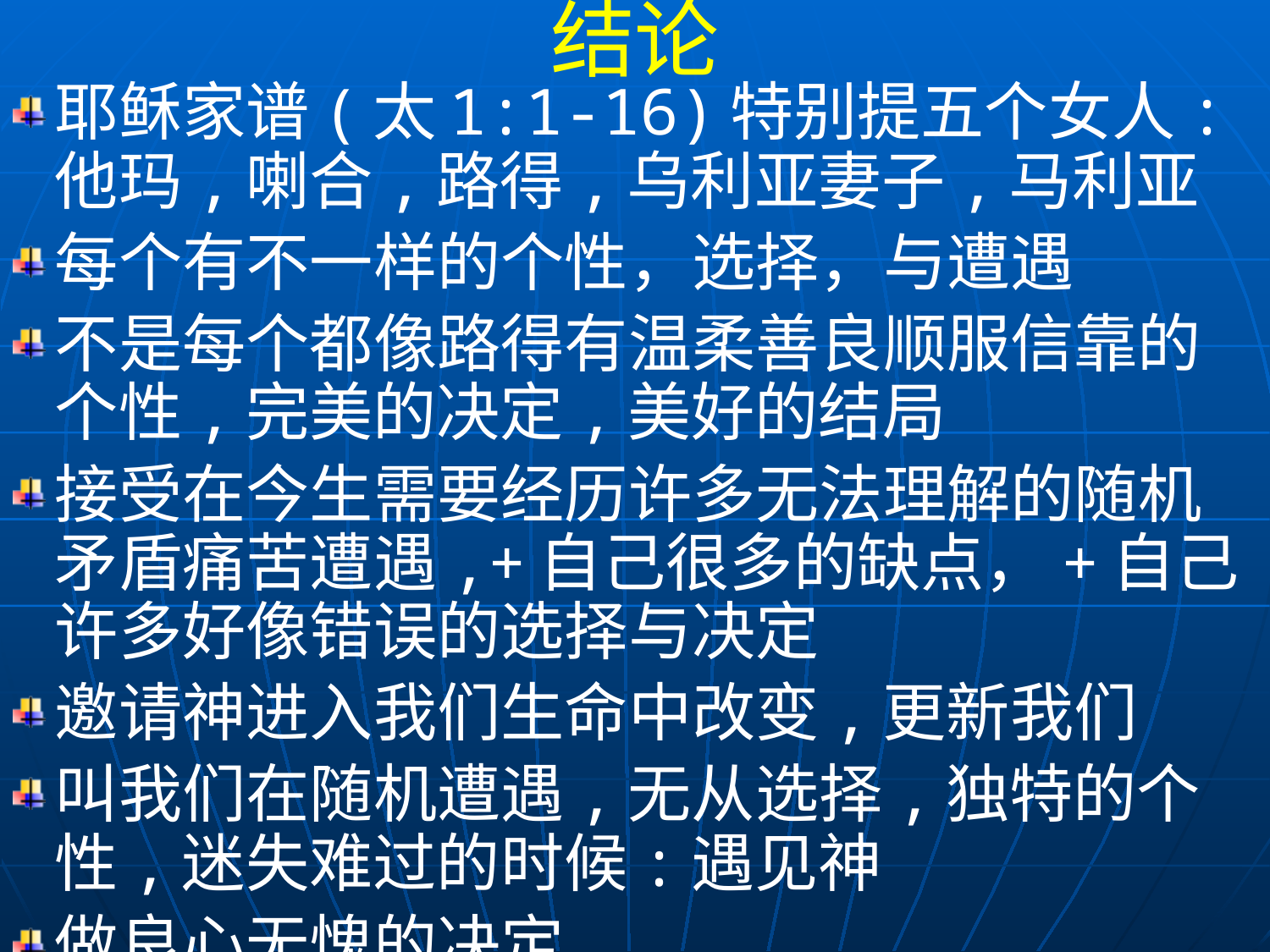

结论
耶稣家谱(太1:1-16)特别提五个女人:他玛,喇合,路得,乌利亚妻子,马利亚
每个有不一样的个性，选择，与遭遇
不是每个都像路得有温柔善良顺服信靠的个性,完美的决定,美好的结局
接受在今生需要经历许多无法理解的随机矛盾痛苦遭遇,+自己很多的缺点，+自己许多好像错误的选择与决定
邀请神进入我们生命中改变,更新我们
叫我们在随机遭遇,无从选择,独特的个性,迷失难过的时候:遇见神
做良心无愧的决定